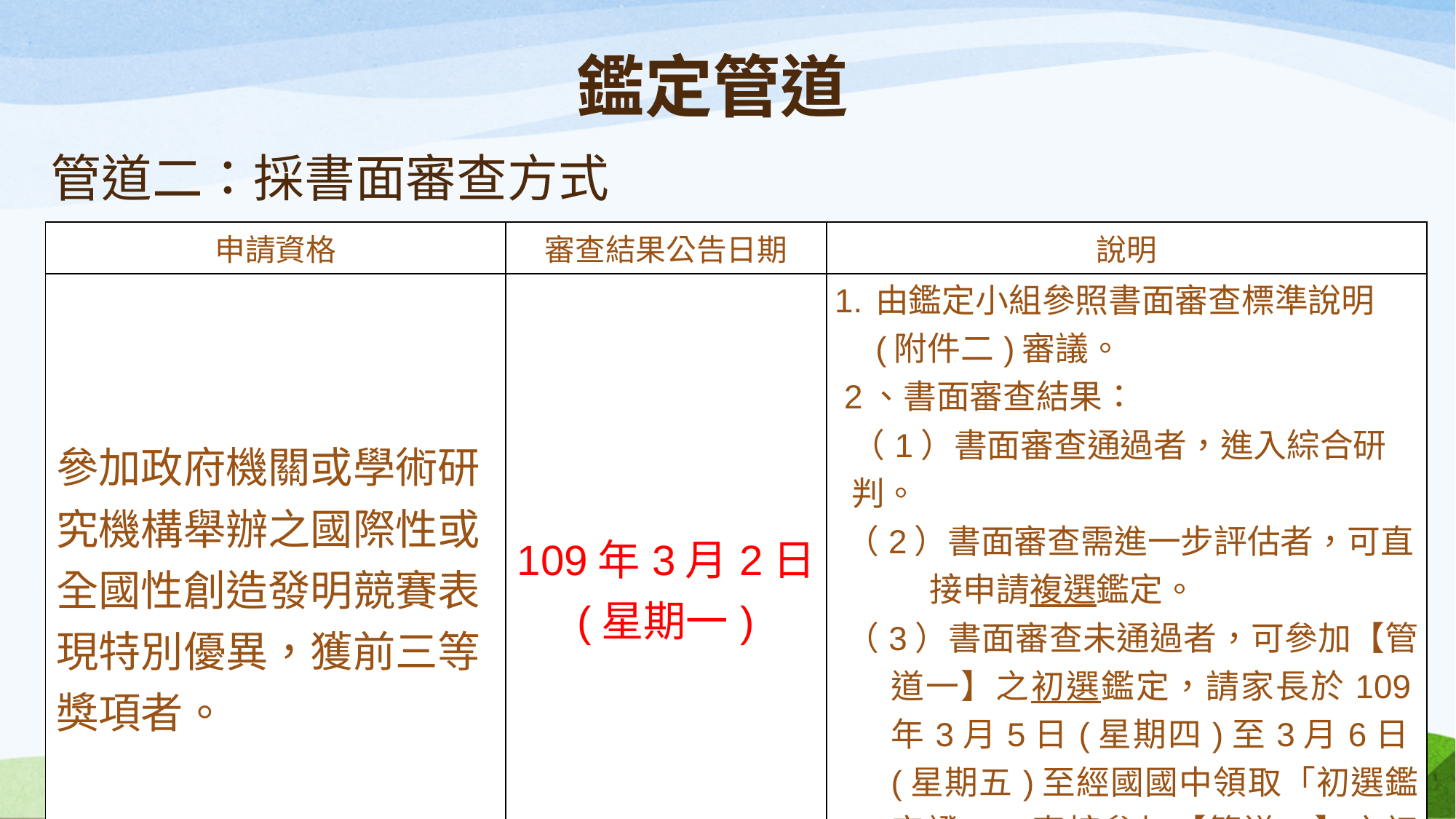

鑑定管道
# 管道二：採書面審查方式
| 申請資格 | 審查結果公告日期 | 說明 |
| --- | --- | --- |
| 參加政府機關或學術研究機構舉辦之國際性或全國性創造發明競賽表現特別優異，獲前三等獎項者。 | 109年3月2日 (星期一) | 由鑑定小組參照書面審查標準說明(附件二)審議。 2、書面審查結果： （1）書面審查通過者，進入綜合研判。 （2）書面審查需進一步評估者，可直 接申請複選鑑定。 （3）書面審查未通過者，可參加【管道一】之初選鑑定，請家長於109年3月5日(星期四)至3月6日(星期五)至經國國中領取「初選鑑定證」，直接參加【管道一】之初選鑑定。 |